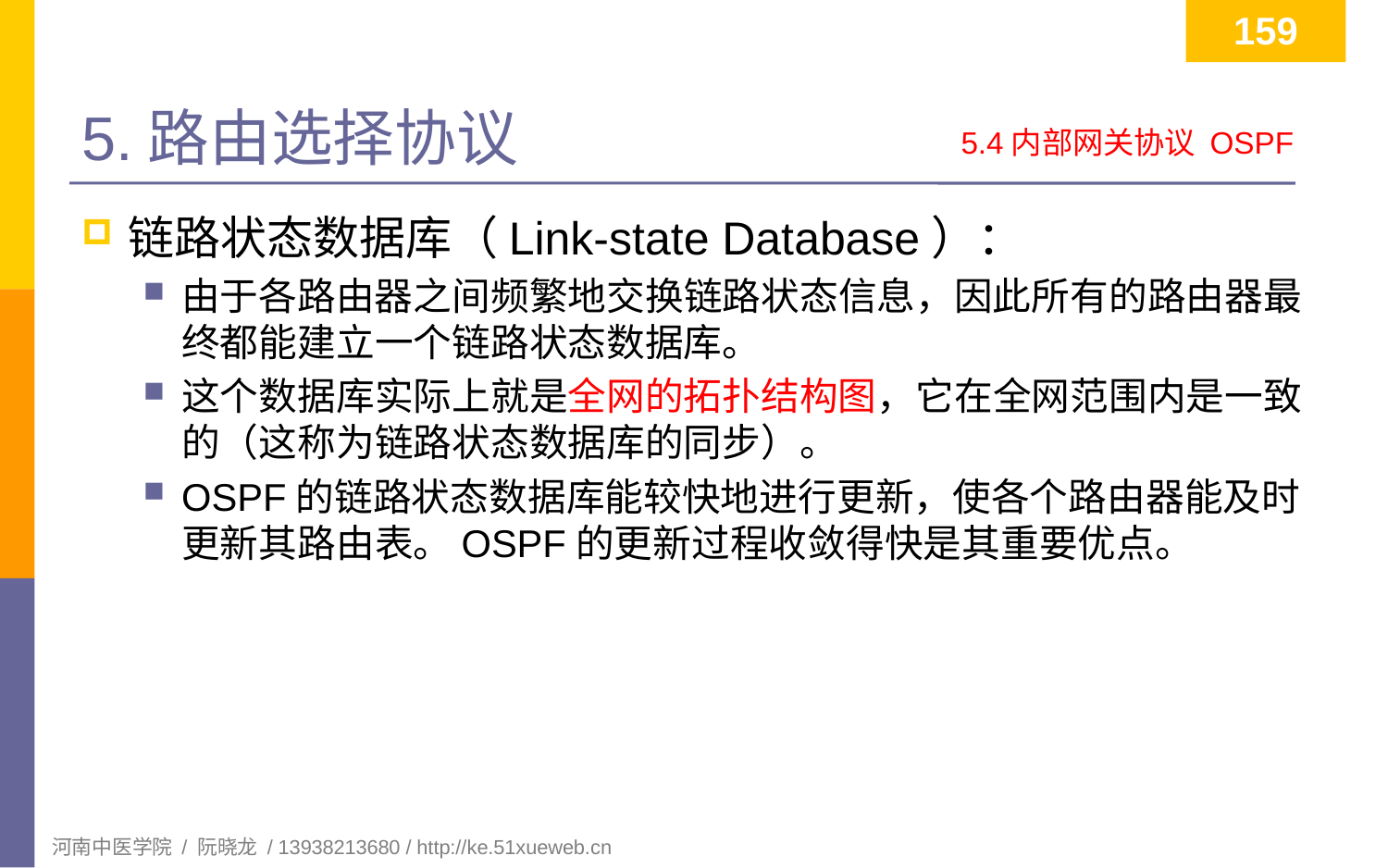

159
# 5.路由选择协议
5.4内部网关协议 OSPF
链路状态数据库（Link-state Database）：
由于各路由器之间频繁地交换链路状态信息，因此所有的路由器最终都能建立一个链路状态数据库。
这个数据库实际上就是全网的拓扑结构图，它在全网范围内是一致的（这称为链路状态数据库的同步）。
OSPF的链路状态数据库能较快地进行更新，使各个路由器能及时更新其路由表。OSPF的更新过程收敛得快是其重要优点。